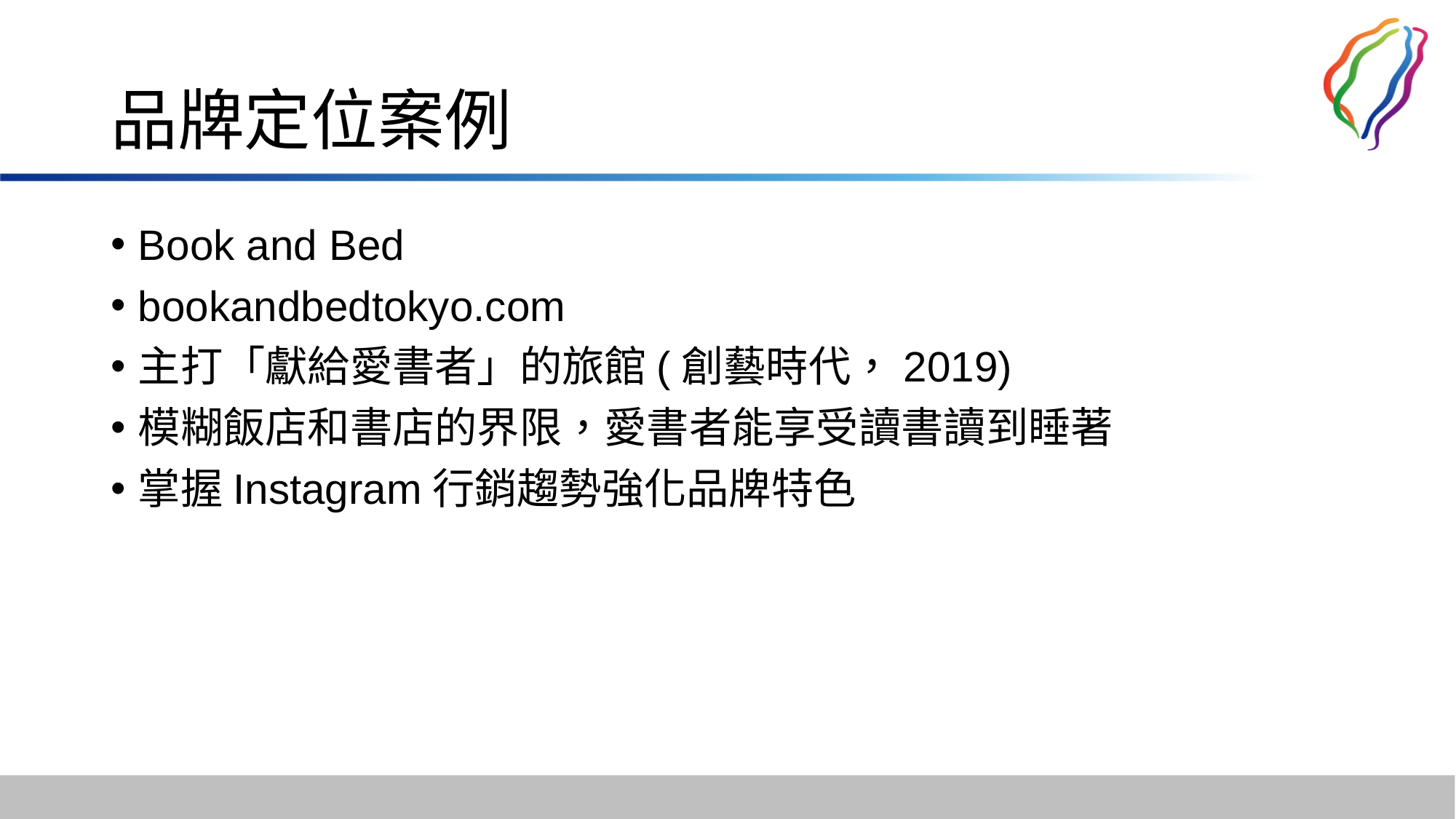

# 品牌定位案例
Book and Bed
bookandbedtokyo.com
主打「獻給愛書者」的旅館(創藝時代，2019)
模糊飯店和書店的界限，愛書者能享受讀書讀到睡著
掌握Instagram行銷趨勢強化品牌特色